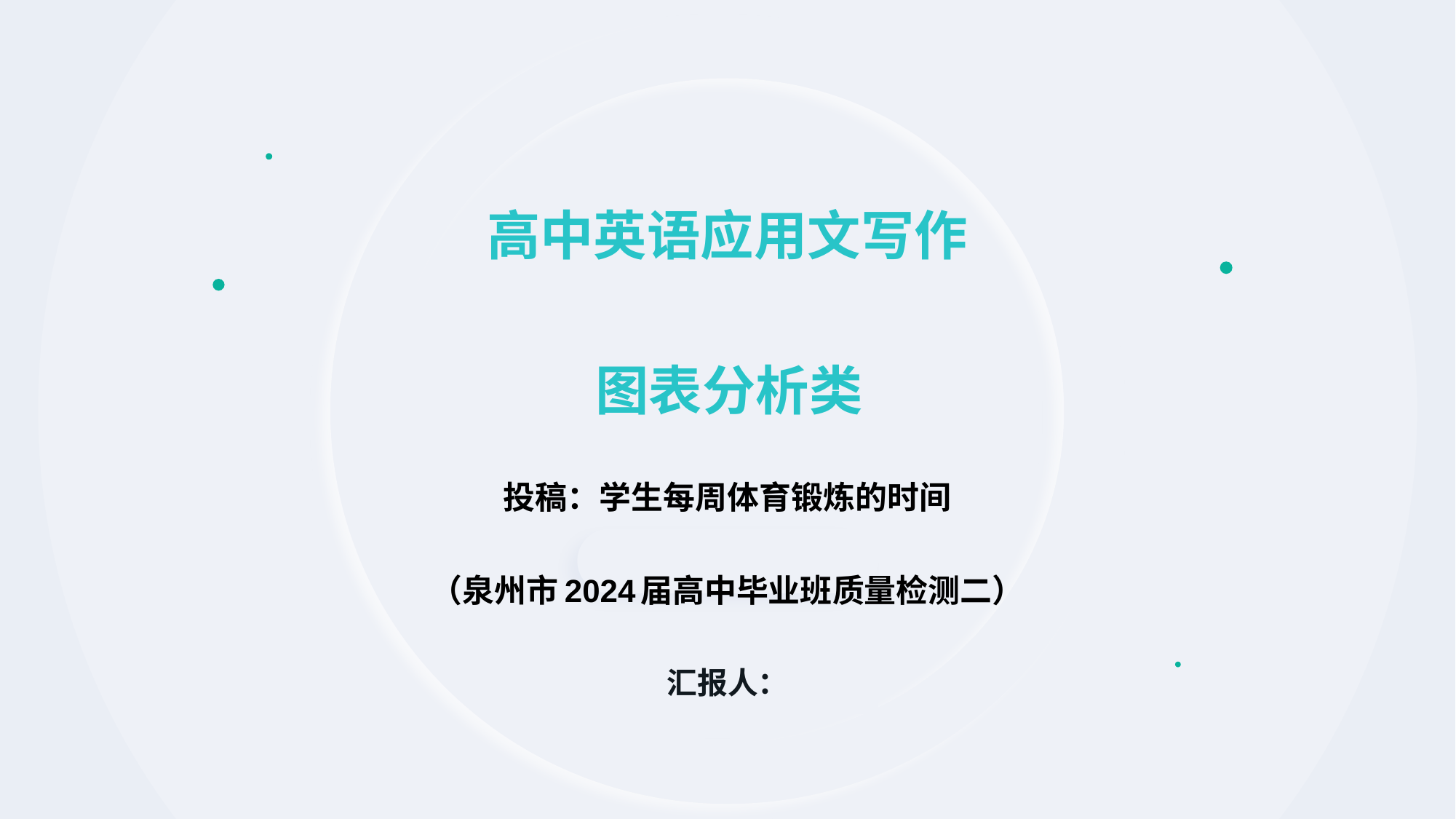

# 高中英语应用文写作 图表分析类 投稿：学生每周体育锻炼的时间 （泉州市2024届高中毕业班质量检测二）
汇报人：